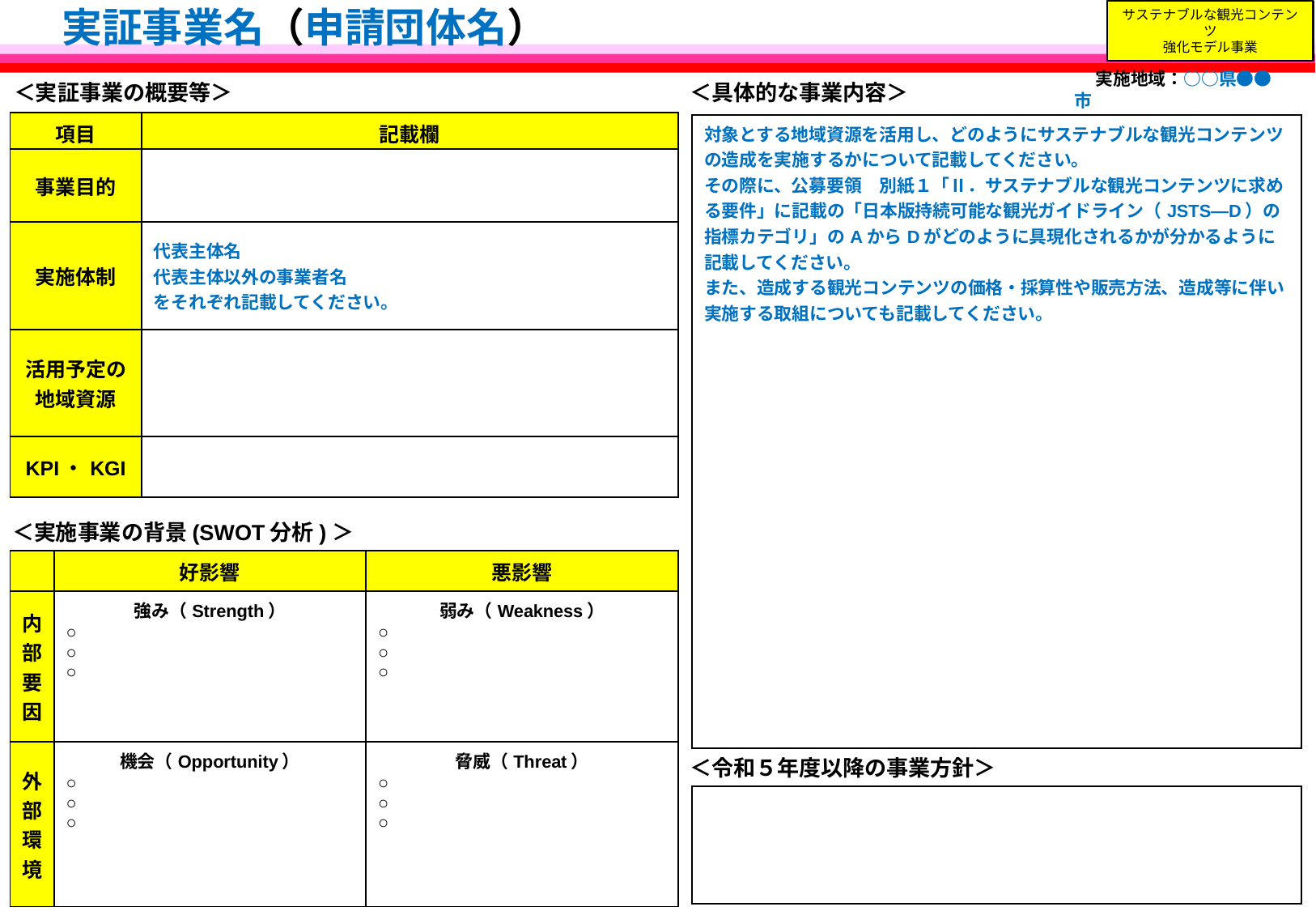

注１：公表される前提で作成してください。注２：実証事業の概要が本事業概要説明書１枚で分かるように簡潔に記載してください。
注３：青字の記入要領等を削除の上、記載してください。フォントサイズは【10.5ポイント以上】とし、重要な箇所は下線付きの赤字で記載してください。
　 実証事業名（申請団体名）
　 実施地域：○○県●●市
＜実証事業の概要等＞
＜具体的な事業内容＞
| 項目 | 記載欄 |
| --- | --- |
| 事業目的 |  |
| 実施体制 | 代表主体名 代表主体以外の事業者名 をそれぞれ記載してください。 |
| 活用予定の 地域資源 |  |
| KPI・KGI |  |
| 対象とする地域資源を活用し、どのようにサステナブルな観光コンテンツの造成を実施するかについて記載してください。 その際に、公募要領　別紙１「Ⅱ．サステナブルな観光コンテンツに求める要件」に記載の「日本版持続可能な観光ガイドライン（JSTS―D）の指標カテゴリ」のAからDがどのように具現化されるかが分かるように記載してください。 また、造成する観光コンテンツの価格・採算性や販売方法、造成等に伴い実施する取組についても記載してください。 |
| --- |
＜実施事業の背景(SWOT分析)＞
|  | 好影響 | 悪影響 |
| --- | --- | --- |
| 内部要因 | 強み（Strength） ○ ○ ○ | 弱み（Weakness） ○ ○ ○ |
| 外部環境 | 機会（Opportunity） ○ ○ ○ | 脅威（Threat） ○ ○ ○ |
＜令和５年度以降の事業方針＞
|  |
| --- |